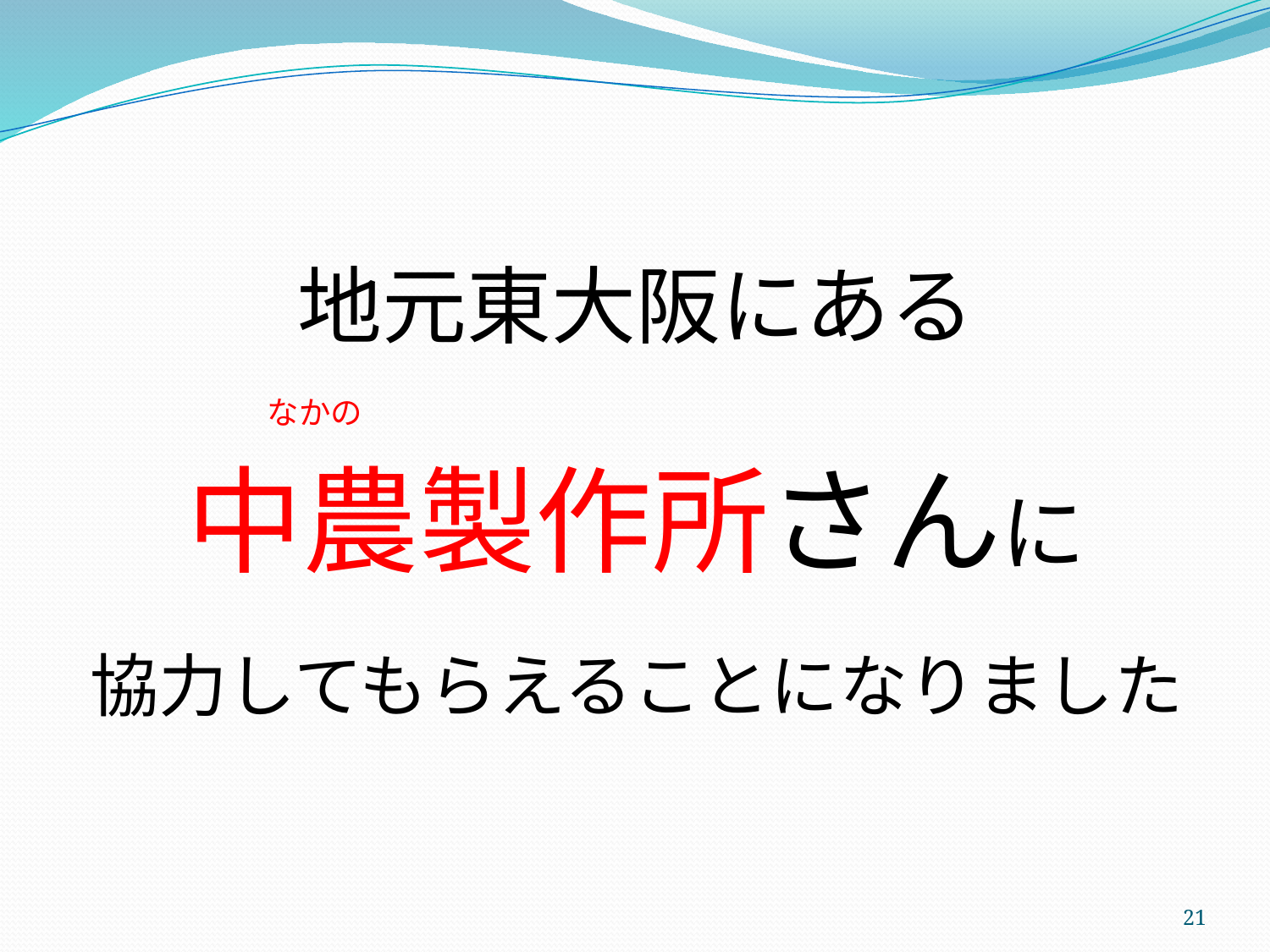

地元東大阪にある
中農製作所さんに
協力してもらえることになりました

なかの
21